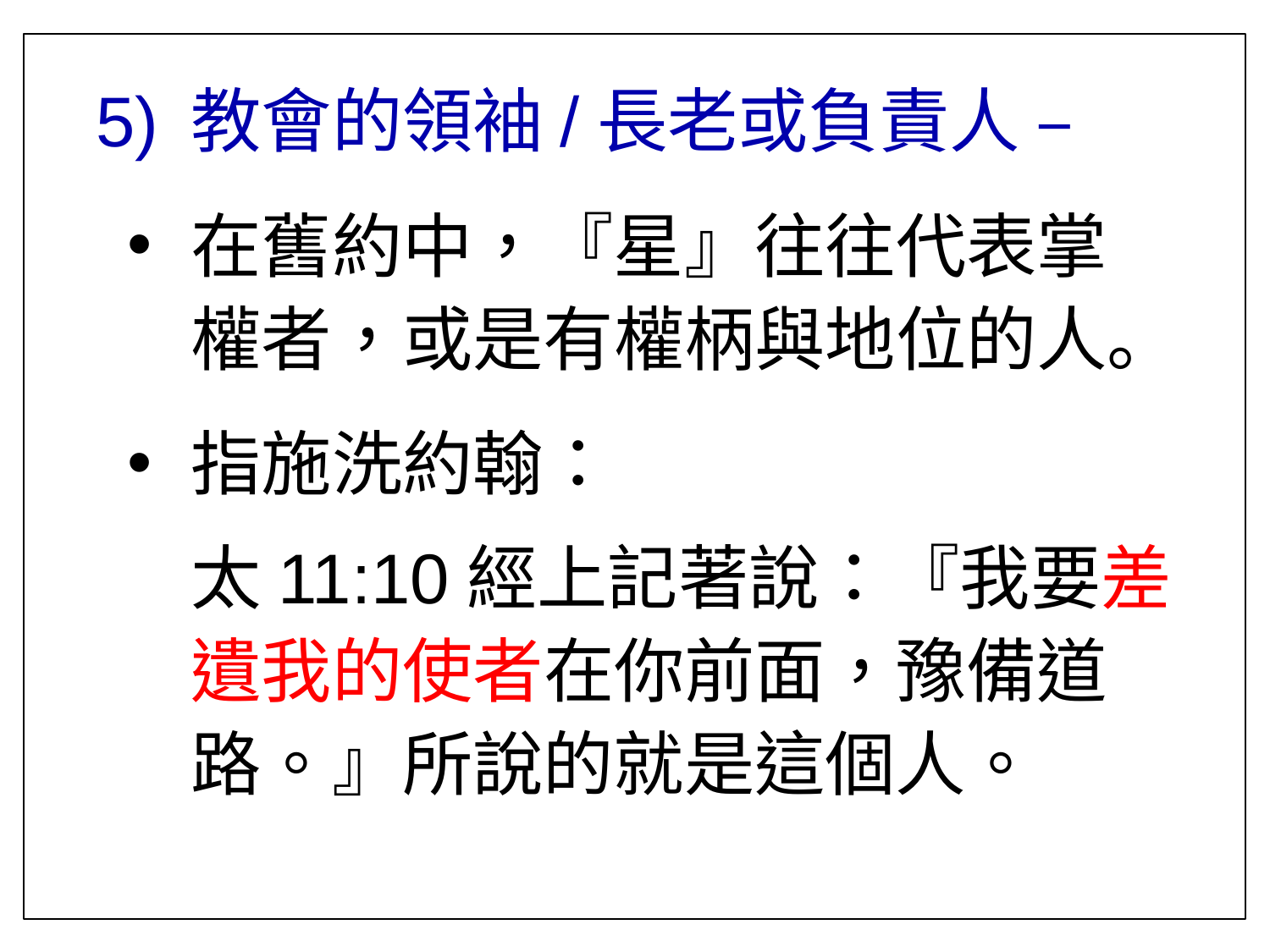

教會的領袖/長老或負責人 –
在舊約中，『星』往往代表掌權者，或是有權柄與地位的人。
指施洗約翰：
太11:10經上記著說：『我要差遺我的使者在你前面，豫備道路。』所說的就是這個人。